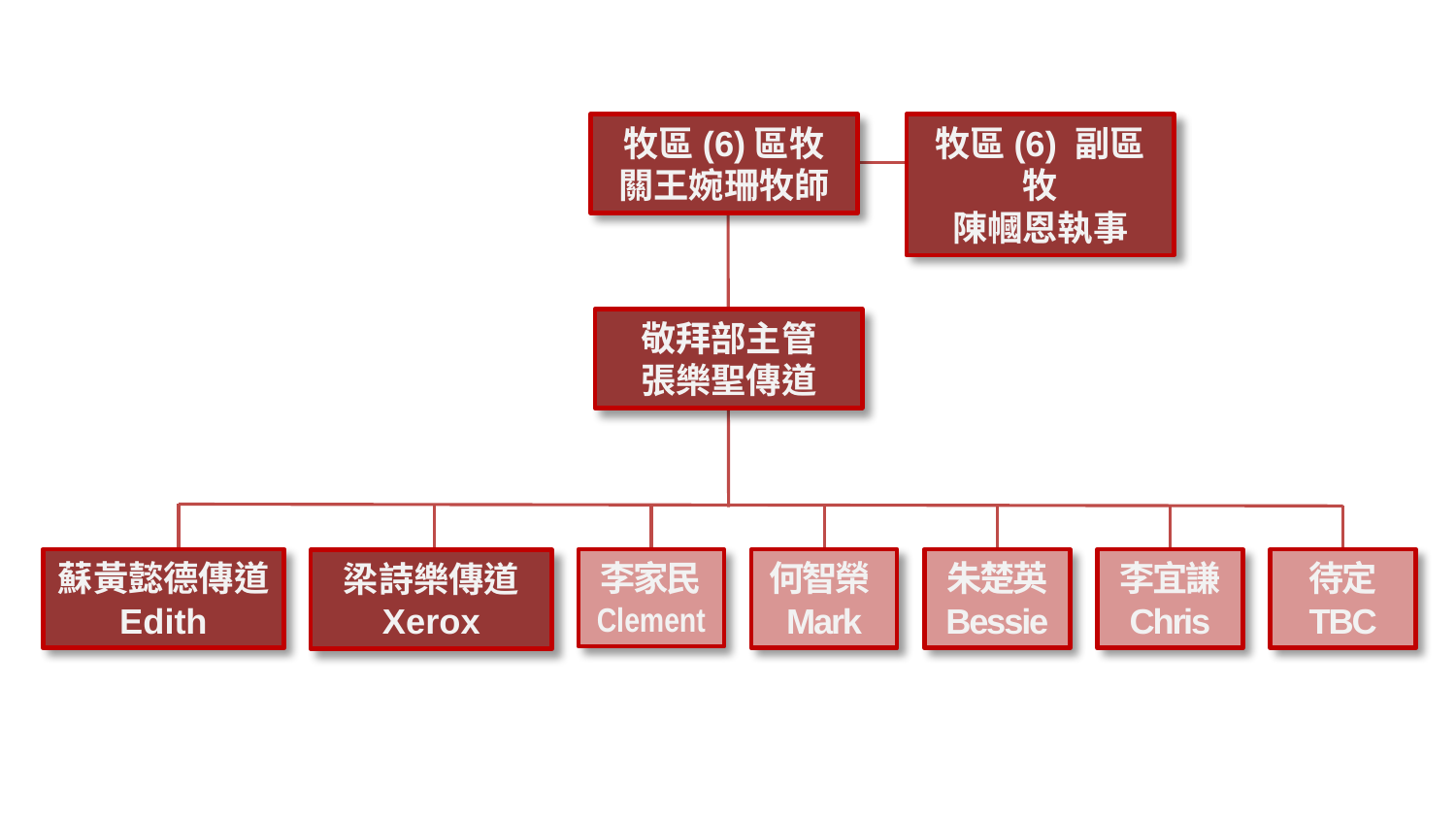

牧區(6)區牧
關王婉珊牧師
牧區(6) 副區牧
陳幗恩執事
敬拜部主管
張樂聖傳道
蘇黃懿德傳道
Edith
李宜謙
Chris
待定
TBC
李家民
Clement
何智榮Mark
朱楚英
Bessie
梁詩樂傳道
Xerox